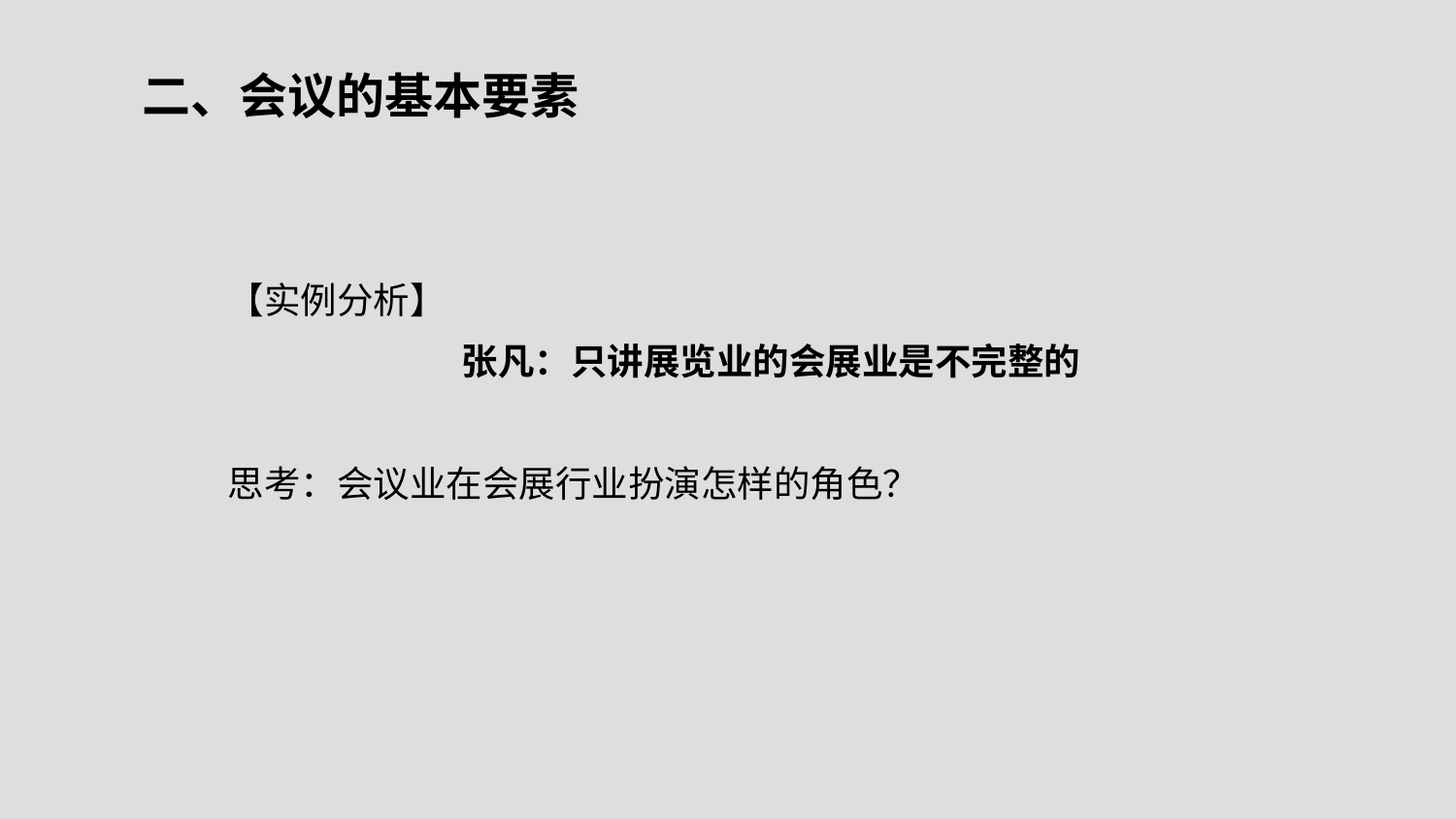

# 二、会议的基本要素
【实例分析】
张凡：只讲展览业的会展业是不完整的

思考：会议业在会展行业扮演怎样的角色？